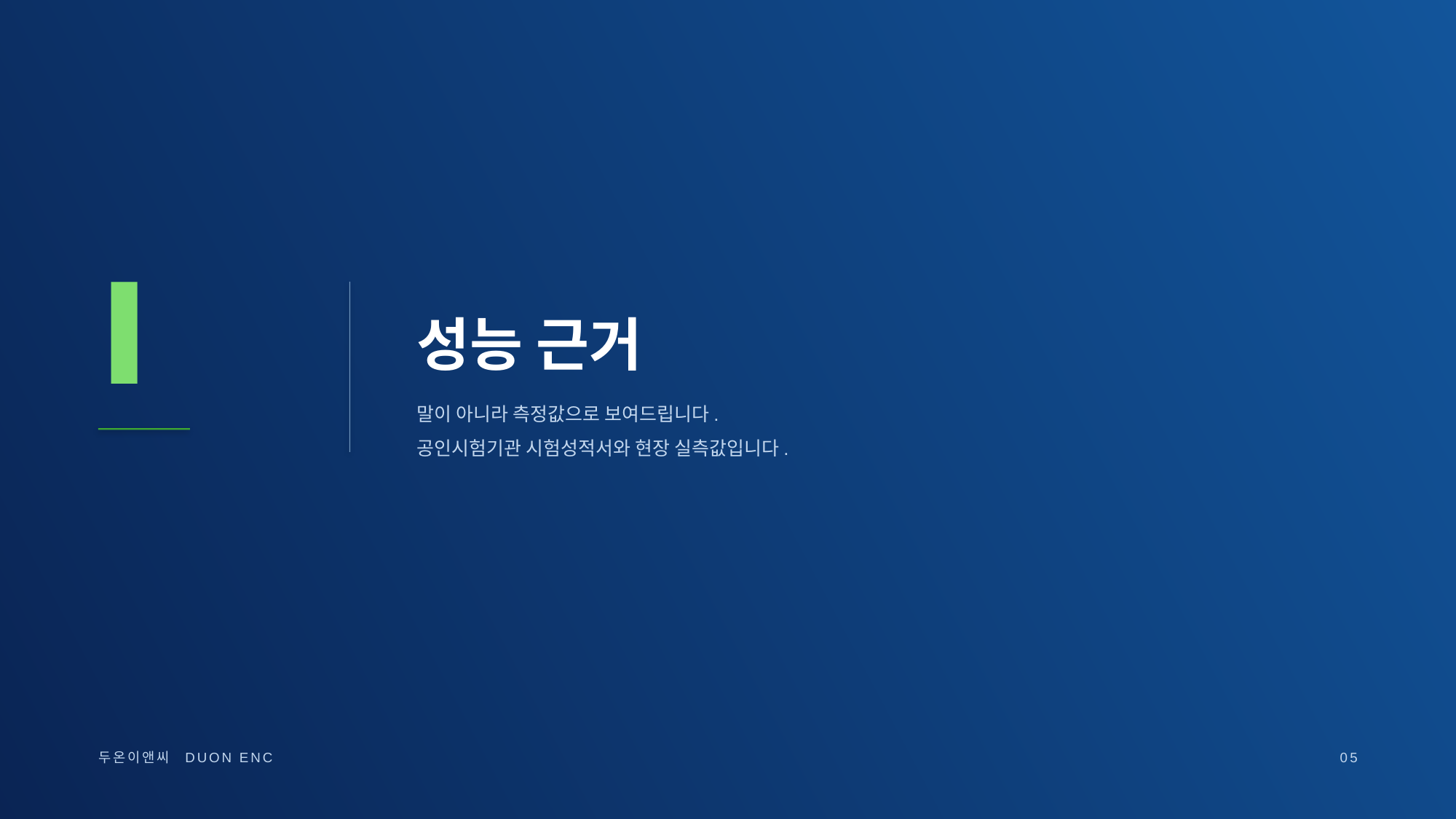

Ⅰ

성능 근거
말이 아니라 측정값으로 보여드립니다.
공인시험기관 시험성적서와 현장 실측값입니다.

두온이앤씨  DUON ENC
05